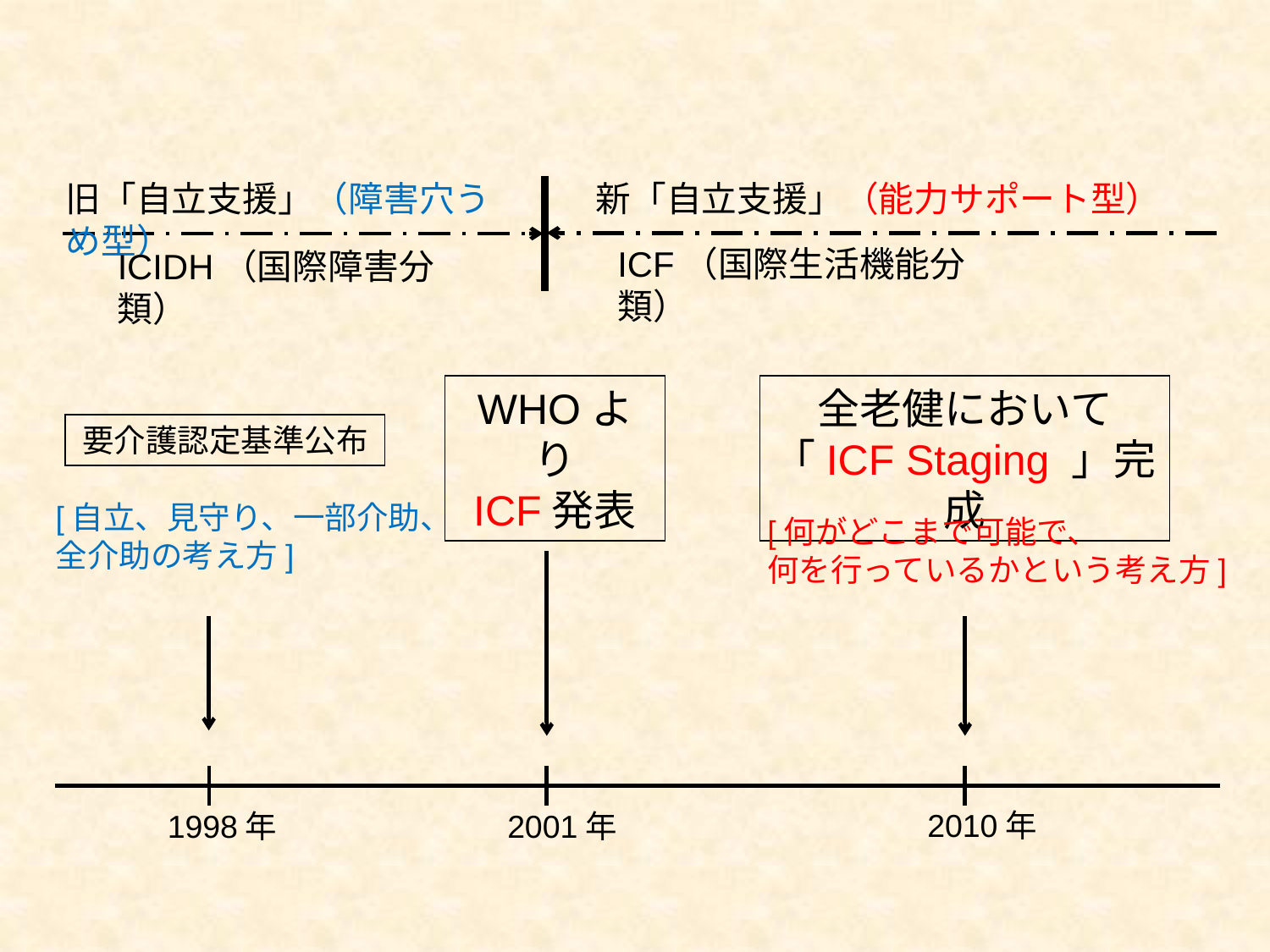

旧「自立支援」（障害穴うめ型）
新「自立支援」（能力サポート型）
ICF（国際生活機能分類）
ICIDH（国際障害分類）
WHOより
ICF発表
全老健において
「ICF Staging 」完成
要介護認定基準公布
[自立、見守り、一部介助、
全介助の考え方]
[何がどこまで可能で、
何を行っているかという考え方]
2010年
1998年
2001年